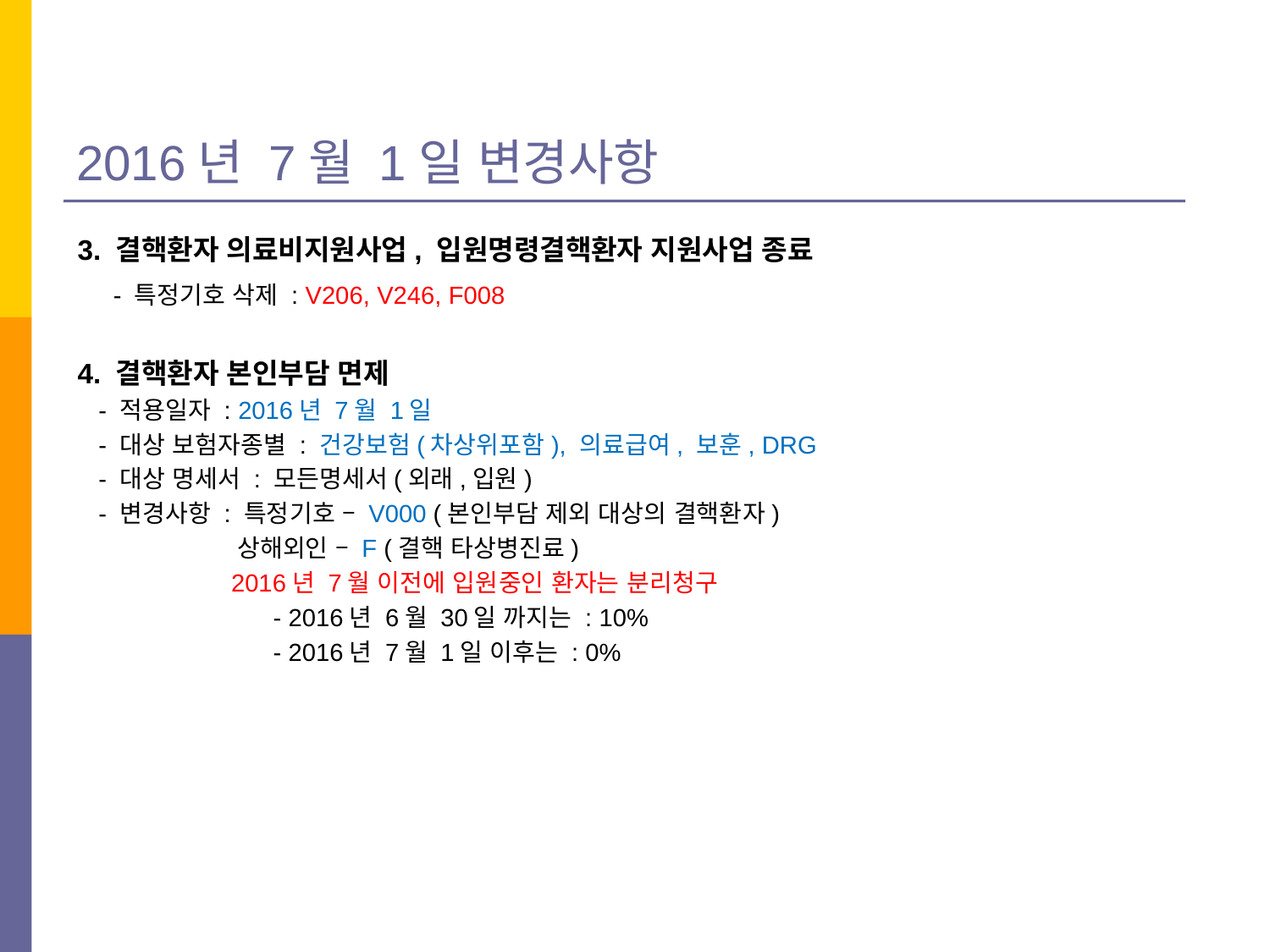

# 2016년 7월 1일 변경사항
3. 결핵환자 의료비지원사업, 입원명령결핵환자 지원사업 종료
    - 특정기호 삭제 : V206, V246, F008

4. 결핵환자 본인부담 면제
   - 적용일자 : 2016년 7월 1일
   - 대상 보험자종별 : 건강보험(차상위포함), 의료급여, 보훈, DRG
   - 대상 명세서 : 모든명세서(외래,입원)
   - 변경사항 : 특정기호 – V000 (본인부담 제외 대상의 결핵환자)
                      상해외인 – F (결핵 타상병진료)
                      2016년 7월 이전에 입원중인 환자는 분리청구
                            - 2016년 6월 30일 까지는 : 10%
                            - 2016년 7월 1일 이후는 : 0%